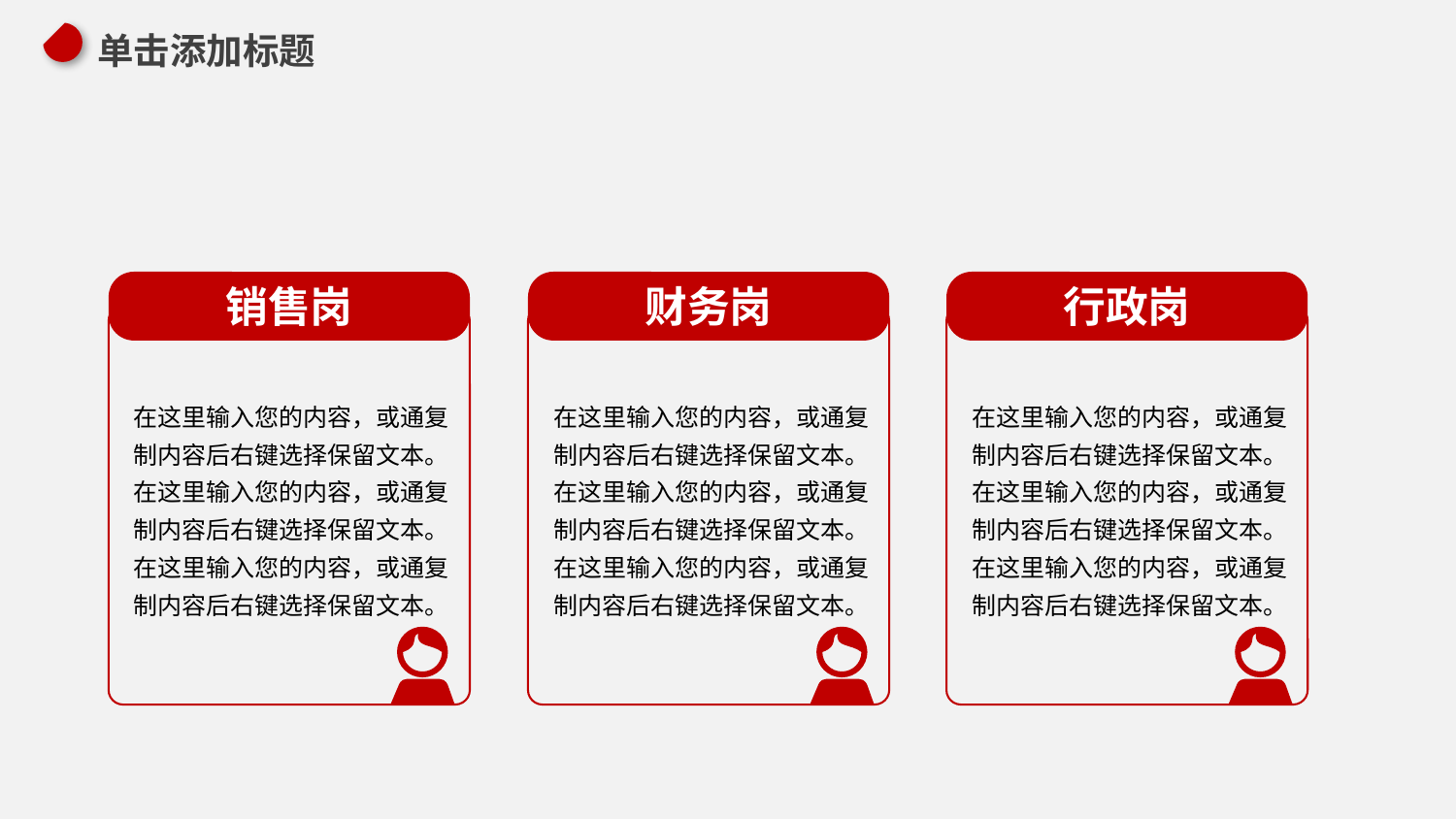

销售岗
财务岗
行政岗

在这里输入您的内容，或通复制内容后右键选择保留文本。在这里输入您的内容，或通复制内容后右键选择保留文本。在这里输入您的内容，或通复制内容后右键选择保留文本。
在这里输入您的内容，或通复制内容后右键选择保留文本。在这里输入您的内容，或通复制内容后右键选择保留文本。在这里输入您的内容，或通复制内容后右键选择保留文本。
在这里输入您的内容，或通复制内容后右键选择保留文本。在这里输入您的内容，或通复制内容后右键选择保留文本。在这里输入您的内容，或通复制内容后右键选择保留文本。